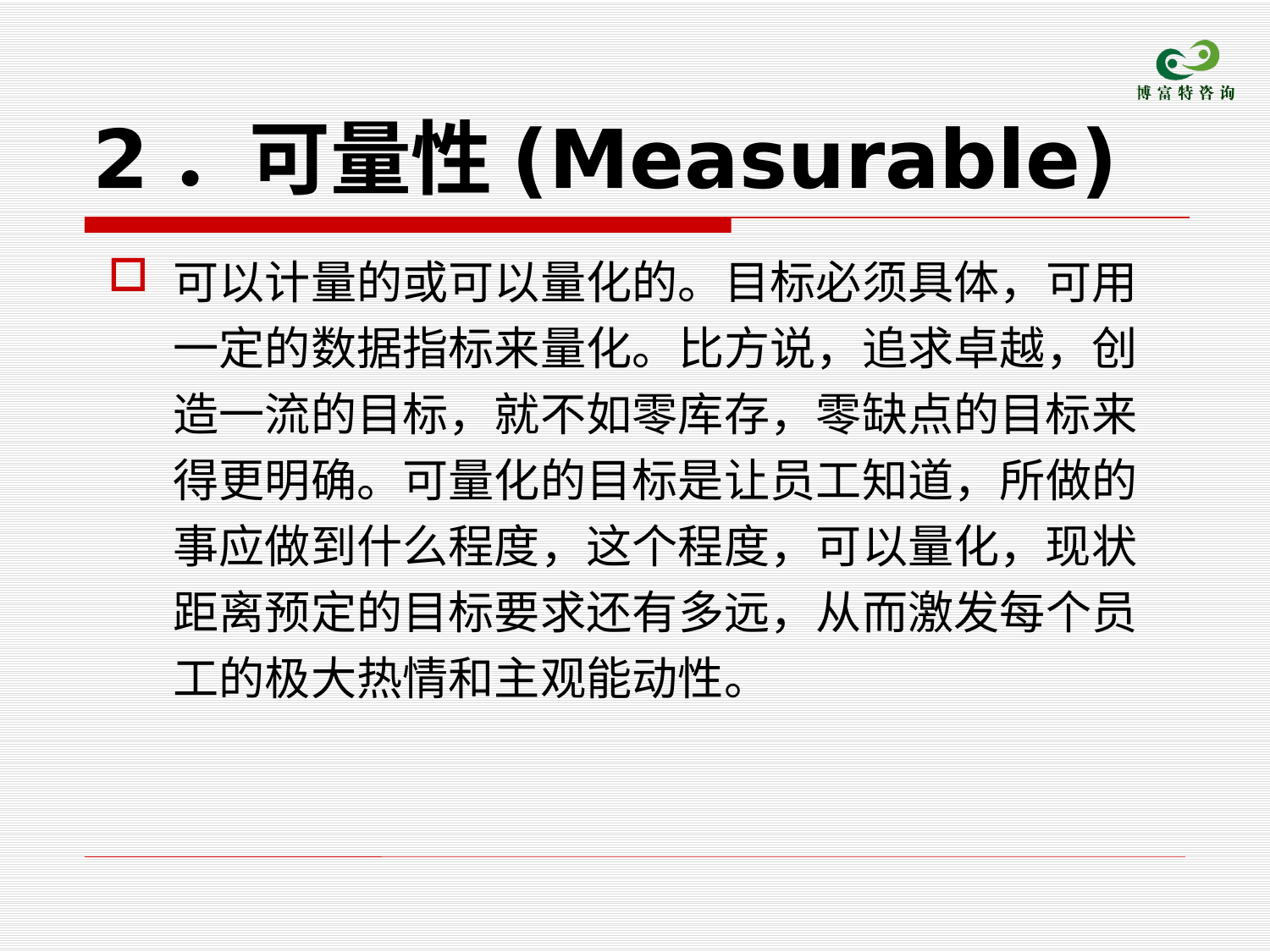

# 2．可量性(Measurable)
可以计量的或可以量化的。目标必须具体，可用一定的数据指标来量化。比方说，追求卓越，创造一流的目标，就不如零库存，零缺点的目标来得更明确。可量化的目标是让员工知道，所做的事应做到什么程度，这个程度，可以量化，现状距离预定的目标要求还有多远，从而激发每个员工的极大热情和主观能动性。
350